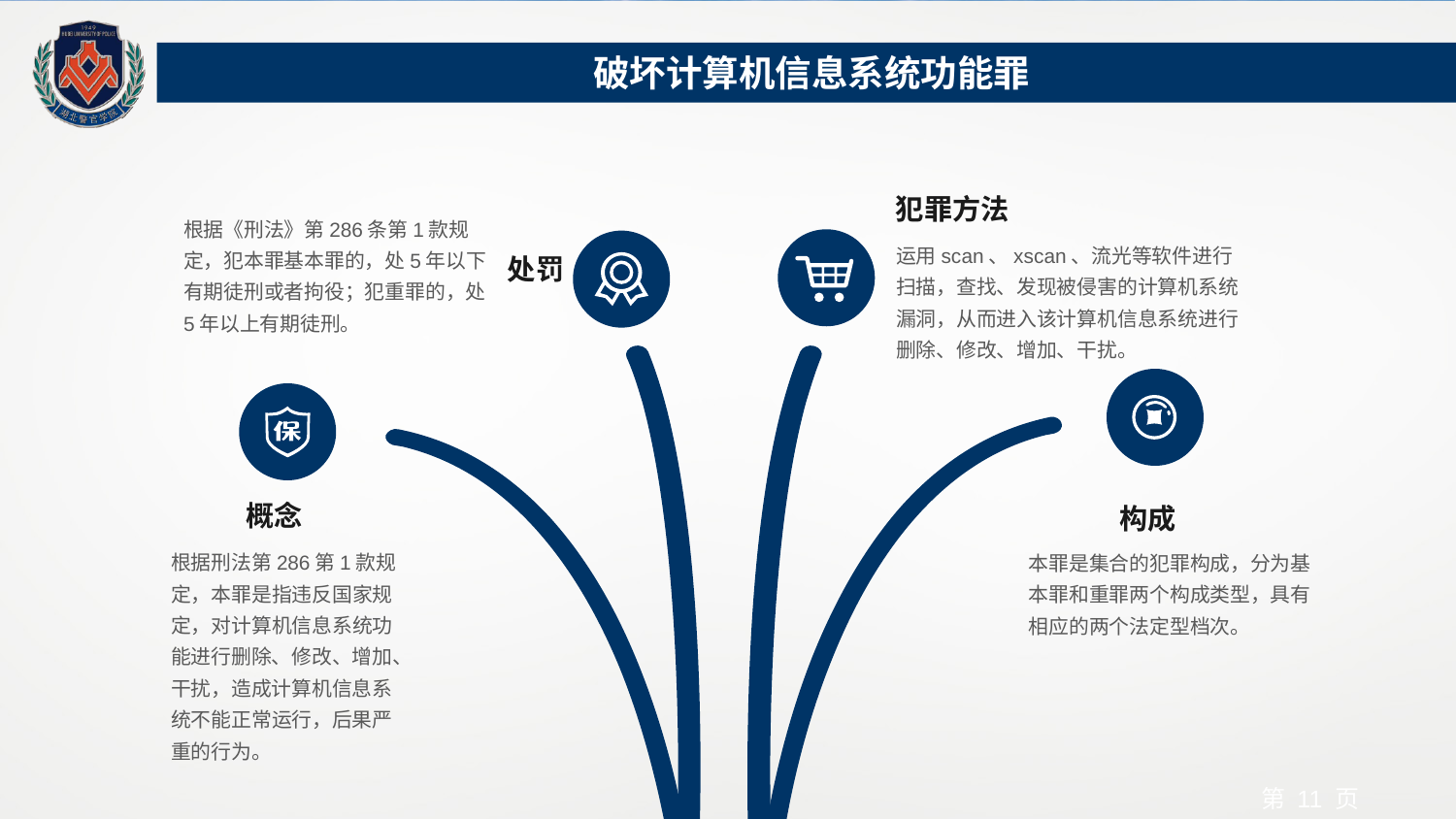

破坏计算机信息系统功能罪
犯罪方法
运用scan、xscan、流光等软件进行扫描，查找、发现被侵害的计算机系统漏洞，从而进入该计算机信息系统进行删除、修改、增加、干扰。
根据《刑法》第286条第1款规定，犯本罪基本罪的，处5年以下有期徒刑或者拘役；犯重罪的，处5年以上有期徒刑。
处罚

概念
根据刑法第286第1款规定，本罪是指违反国家规定，对计算机信息系统功能进行删除、修改、增加、干扰，造成计算机信息系统不能正常运行，后果严重的行为。
构成
本罪是集合的犯罪构成，分为基本罪和重罪两个构成类型，具有相应的两个法定型档次。